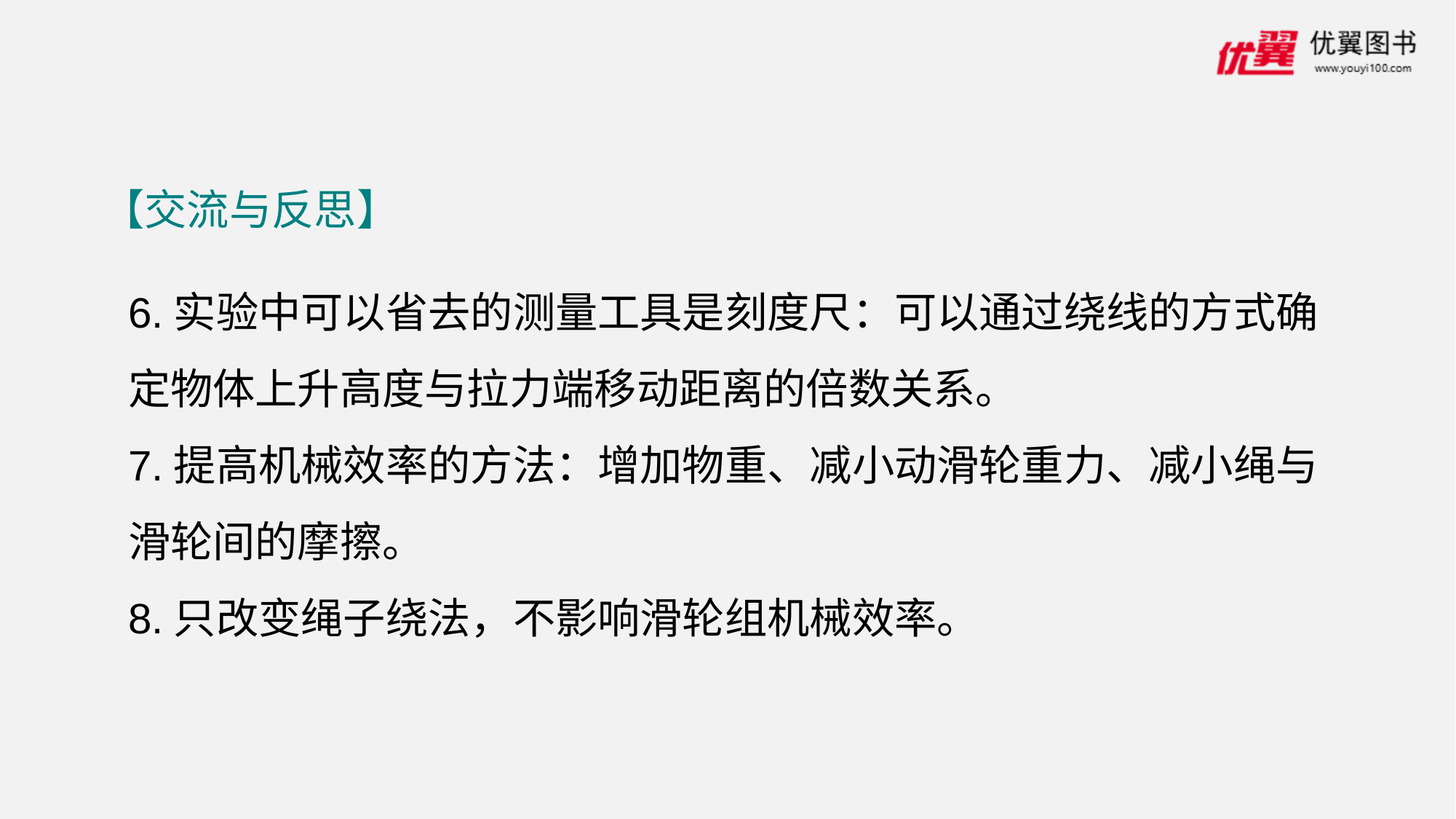

【交流与反思】
6.实验中可以省去的测量工具是刻度尺：可以通过绕线的方式确定物体上升高度与拉力端移动距离的倍数关系。
7.提高机械效率的方法：增加物重、减小动滑轮重力、减小绳与滑轮间的摩擦。
8.只改变绳子绕法，不影响滑轮组机械效率。